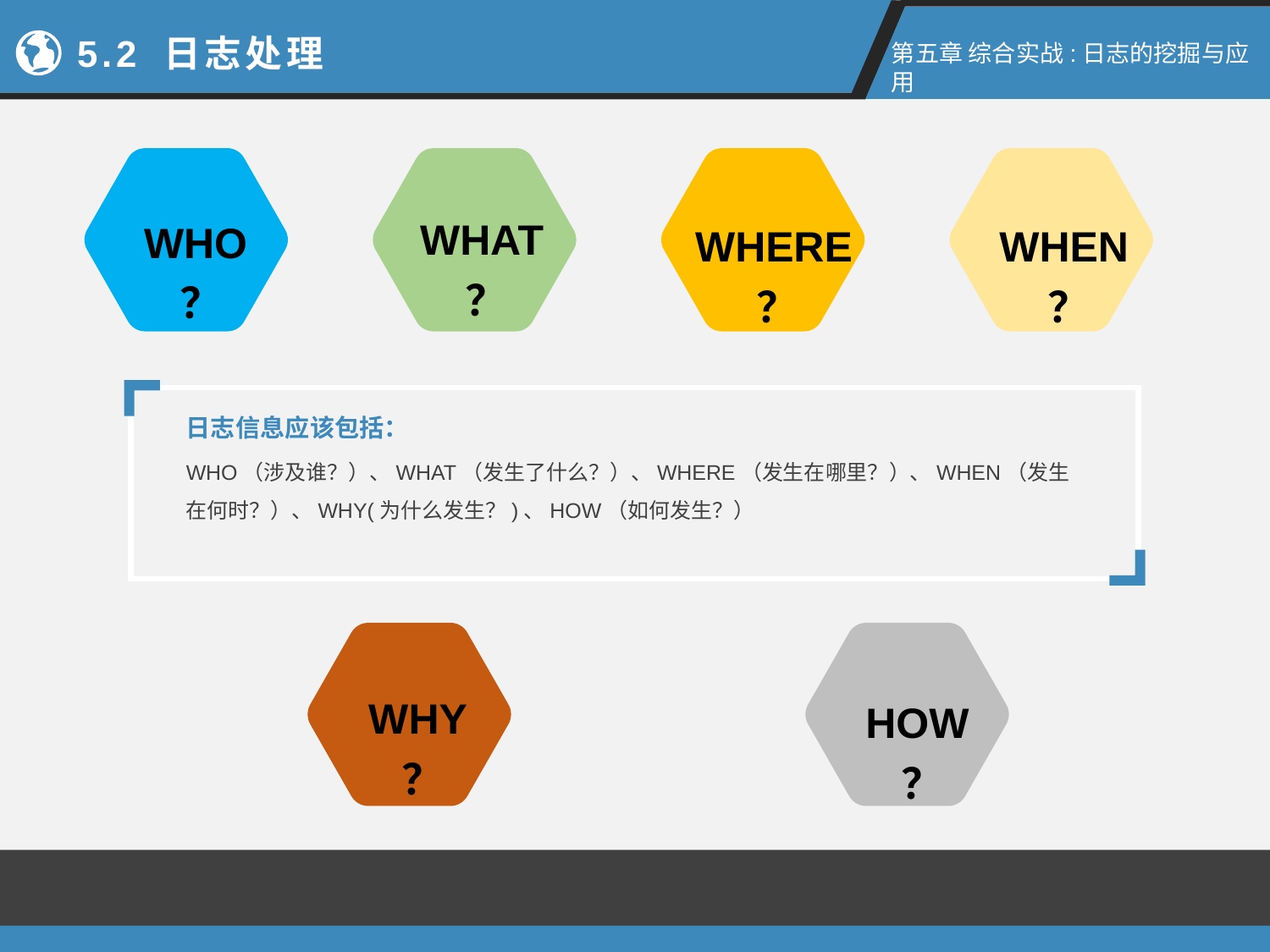

5.2 日志处理

第五章 综合实战:日志的挖掘与应用

WHAT？
WHO？
WHERE？
WHEN？

日志信息应该包括：
WHO（涉及谁？）、WHAT（发生了什么？）、WHERE（发生在哪里？）、WHEN（发生在何时？）、WHY(为什么发生？)、HOW（如何发生？）

WHY？
HOW？